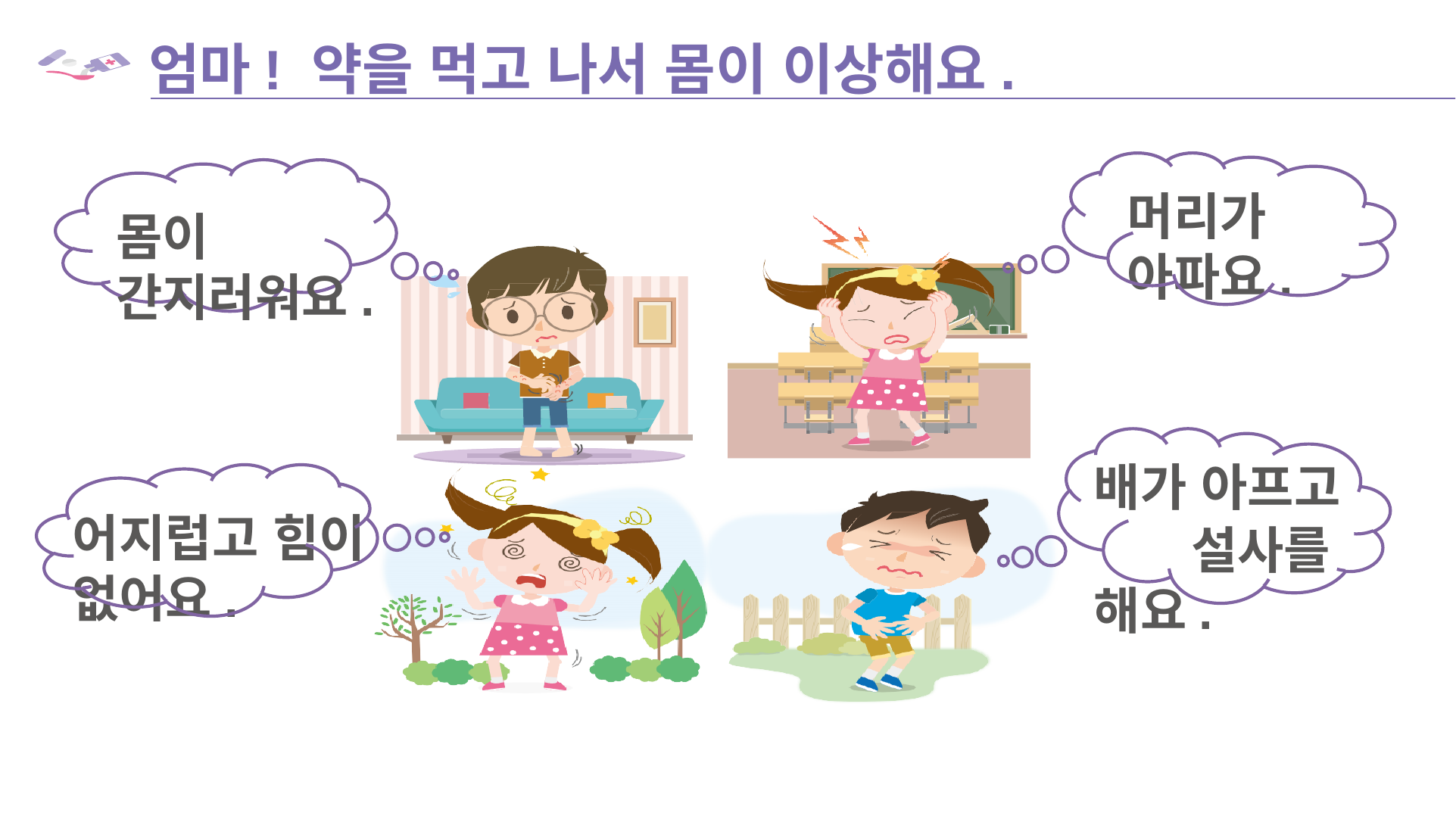

# 엄마! 약을 먹고 나서 몸이 이상해요.

머리가 아파요.

몸이 간지러워요.

배가 아프고
      설사를 해요.

어지럽고 힘이 없어요.